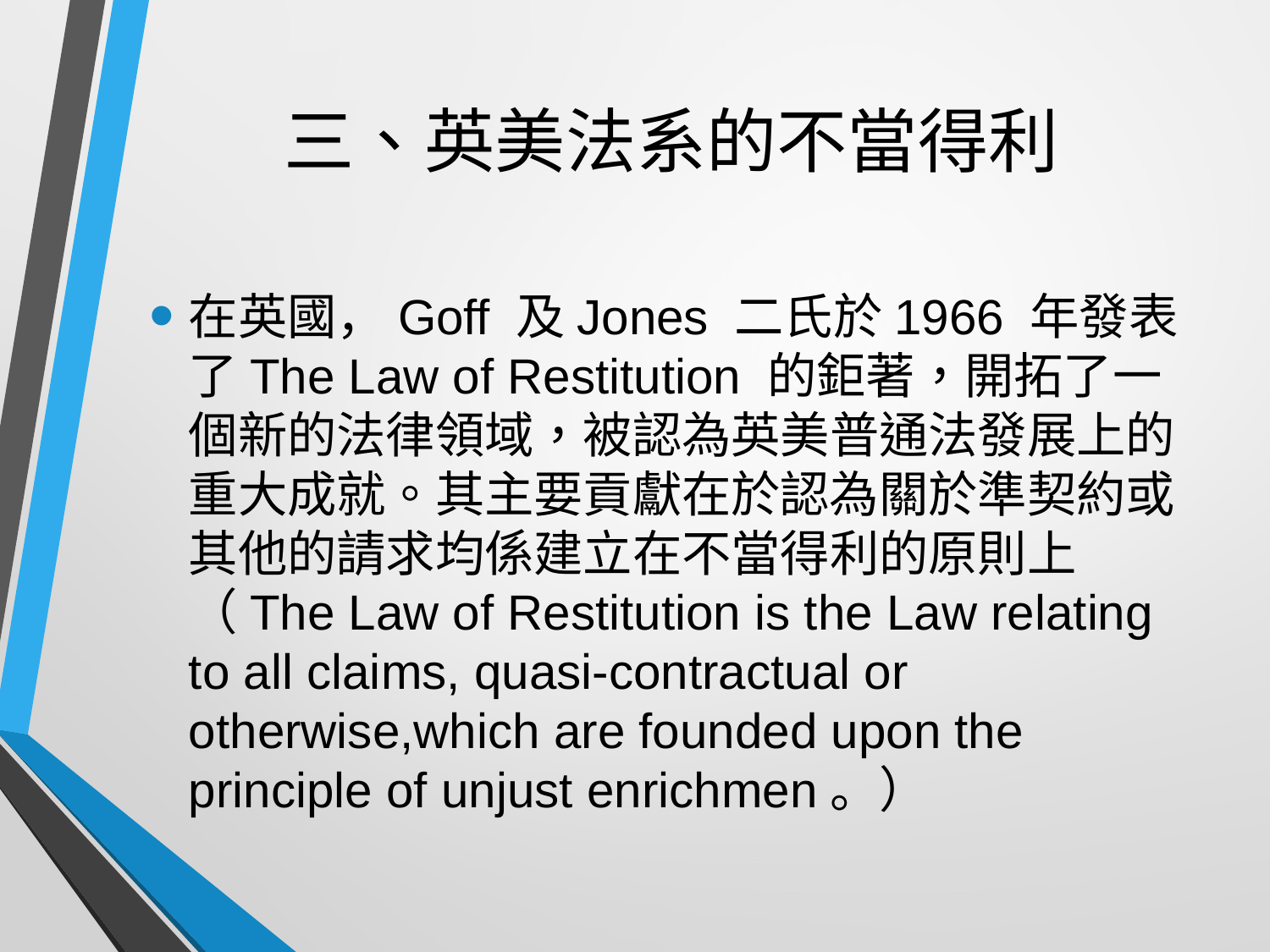

# 三、英美法系的不當得利
在英國，Goff 及Jones 二氏於1966 年發表了The Law of Restitution 的鉅著，開拓了一個新的法律領域，被認為英美普通法發展上的重大成就。其主要貢獻在於認為關於準契約或其他的請求均係建立在不當得利的原則上（The Law of Restitution is the Law relating to all claims, quasi-contractual or otherwise,which are founded upon the principle of unjust enrichmen。）